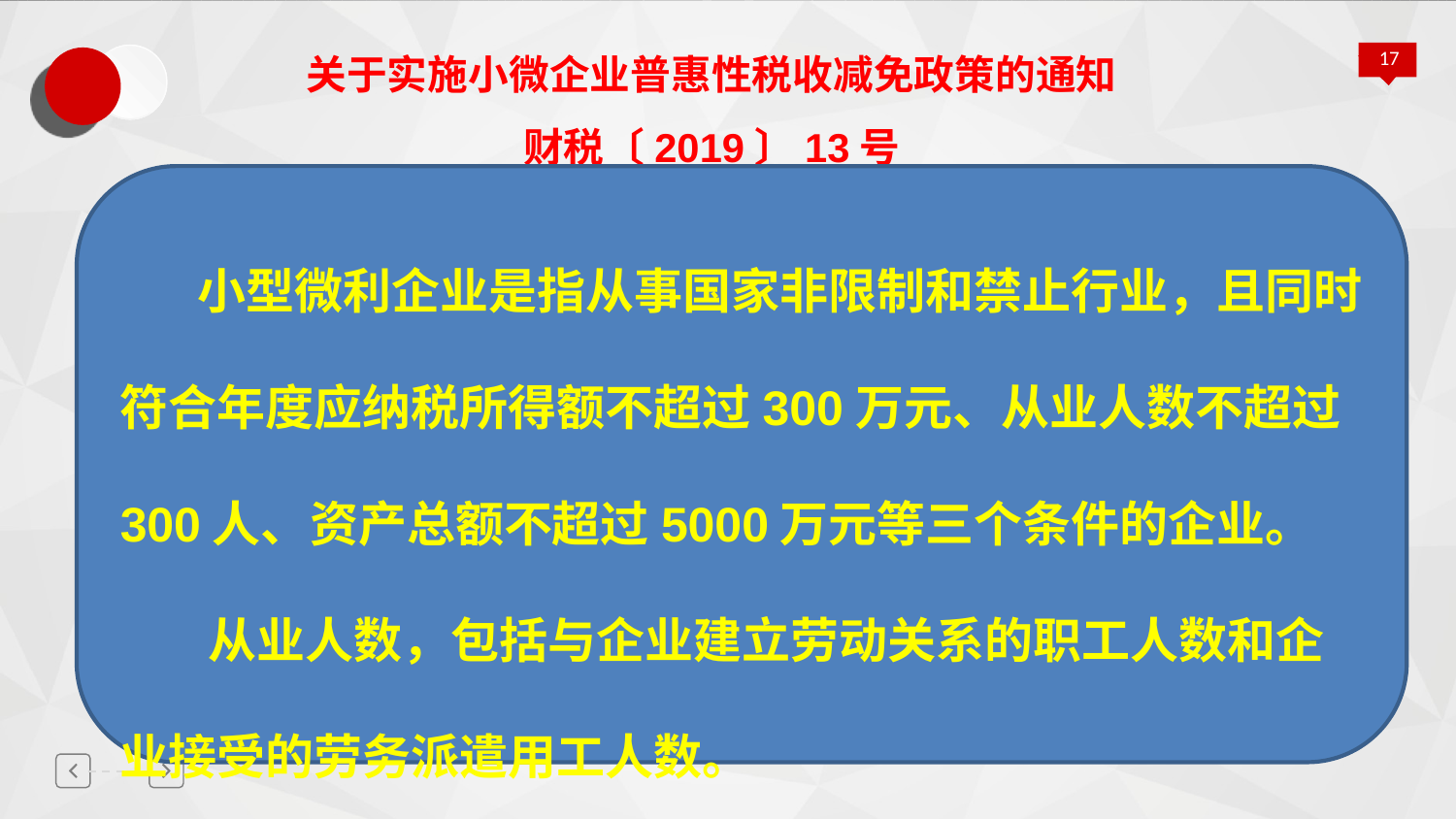

# 关于实施小微企业普惠性税收减免政策的通知 财税〔2019〕13号
      小型微利企业是指从事国家非限制和禁止行业，且同时符合年度应纳税所得额不超过300万元、从业人数不超过300人、资产总额不超过5000万元等三个条件的企业。
       从业人数，包括与企业建立劳动关系的职工人数和企业接受的劳务派遣用工人数。